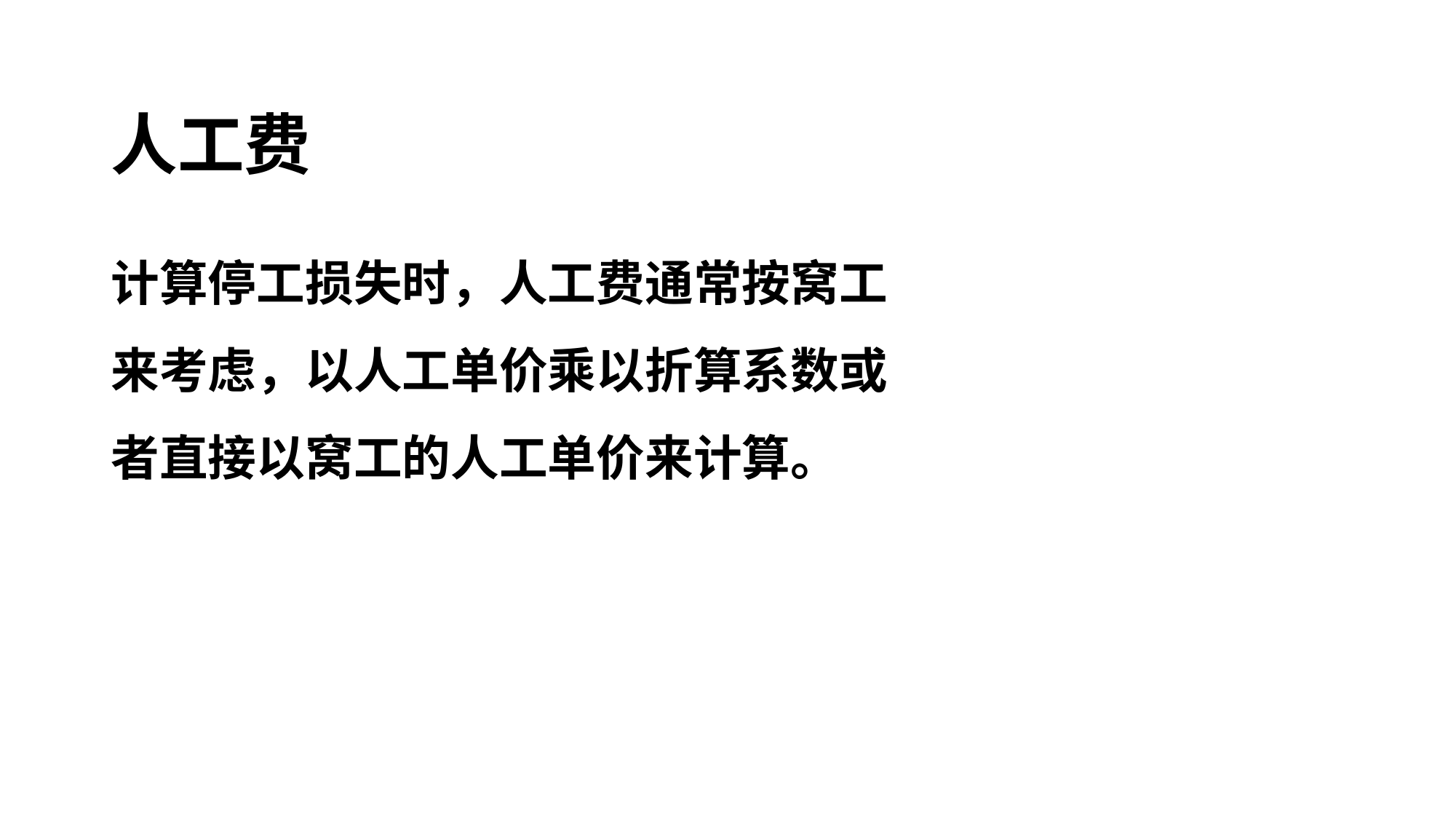

# 人工费
计算停工损失时，人工费通常按窝工来考虑，以人工单价乘以折算系数或者直接以窝工的人工单价来计算。